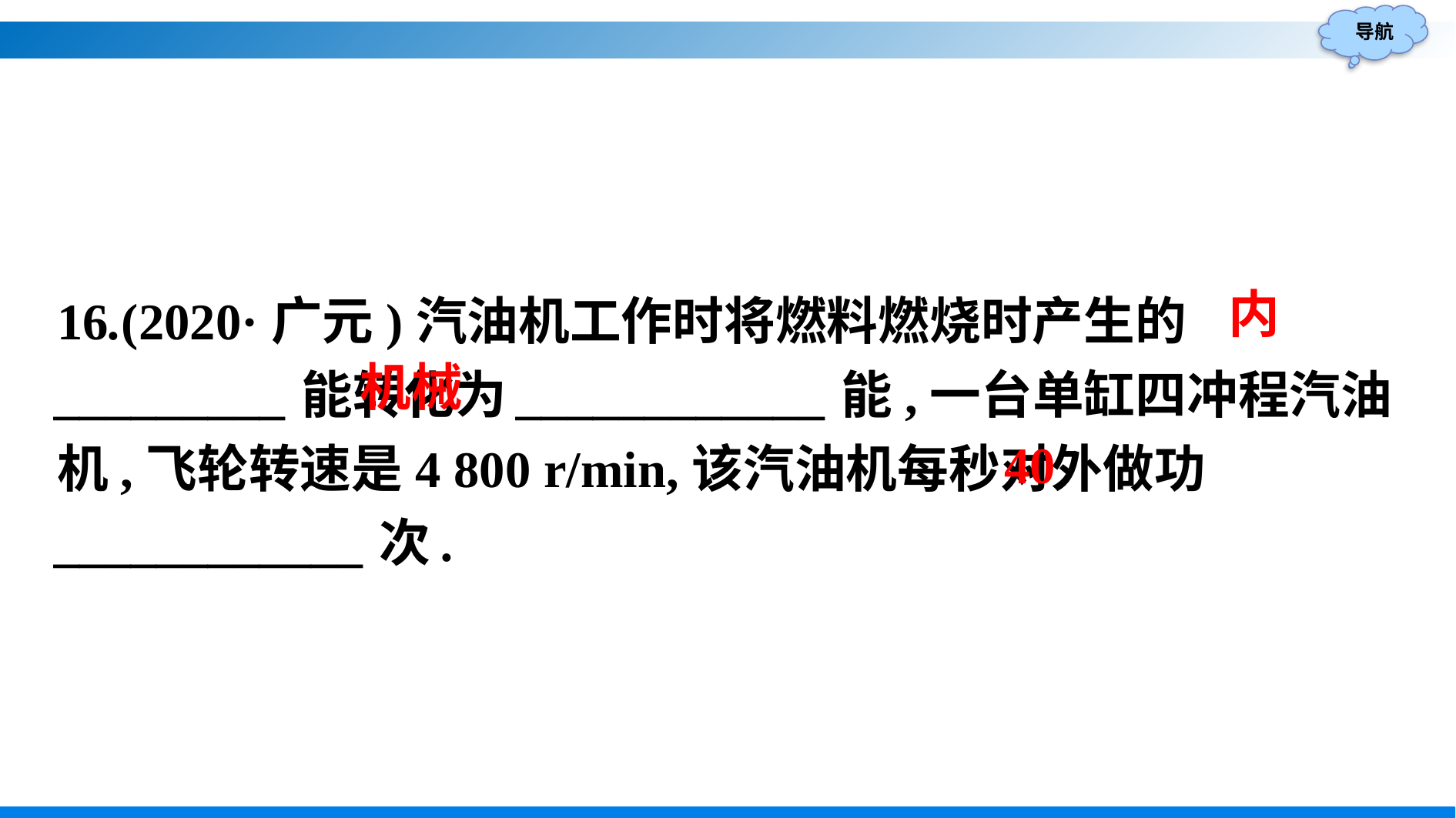

16.(2020·广元)汽油机工作时将燃料燃烧时产生的_________能转化为____________能,一台单缸四冲程汽油机,飞轮转速是4 800 r/min,该汽油机每秒对外做功____________次.
内
机械
40